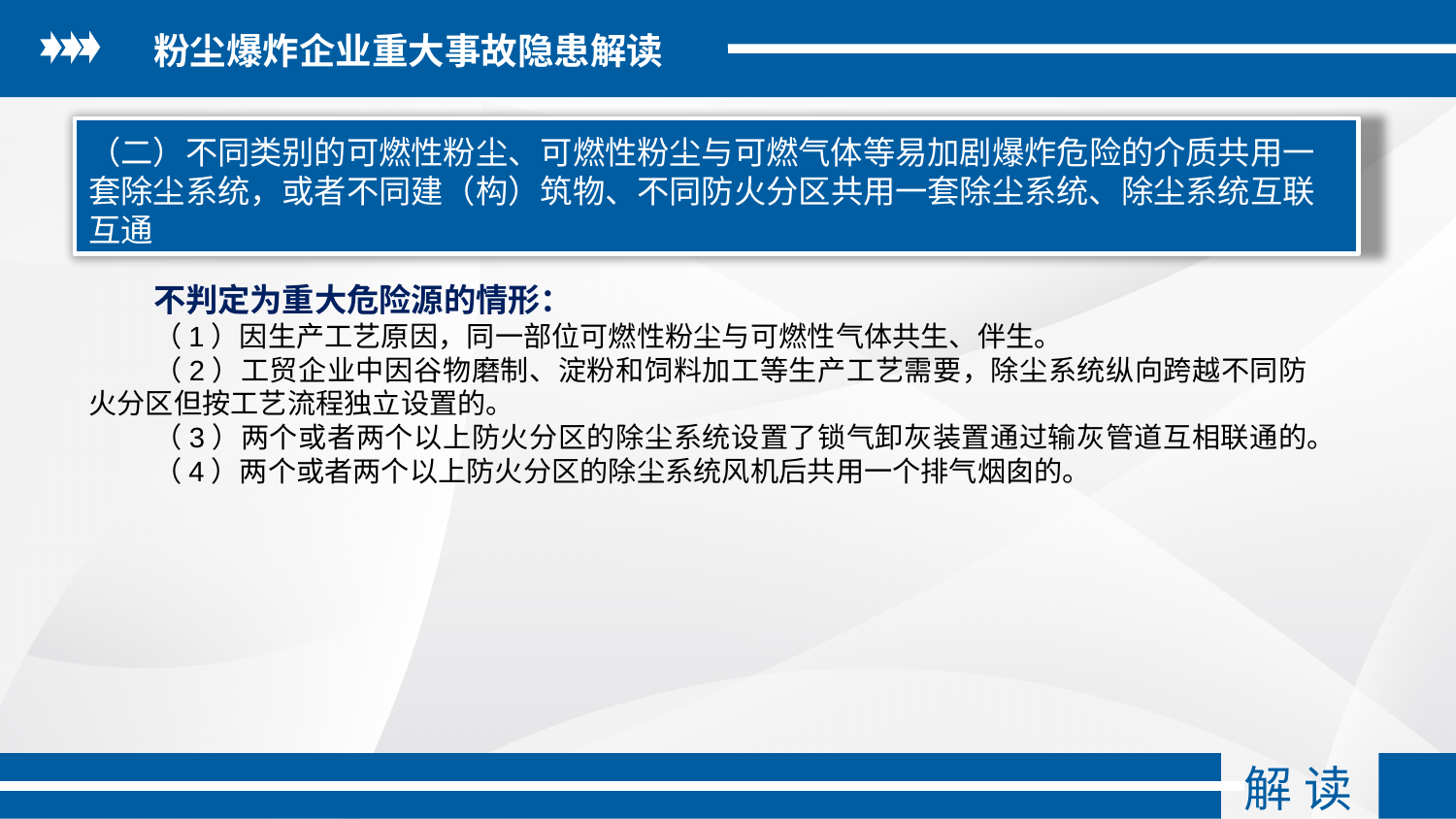

粉尘爆炸企业重大事故隐患解读
（二）不同类别的可燃性粉尘、可燃性粉尘与可燃气体等易加剧爆炸危险的介质共用一套除尘系统，或者不同建（构）筑物、不同防火分区共用一套除尘系统、除尘系统互联互通
不判定为重大危险源的情形：
（1）因生产工艺原因，同一部位可燃性粉尘与可燃性气体共生、伴生。
（2）工贸企业中因谷物磨制、淀粉和饲料加工等生产工艺需要，除尘系统纵向跨越不同防火分区但按工艺流程独立设置的。
（3）两个或者两个以上防火分区的除尘系统设置了锁气卸灰装置通过输灰管道互相联通的。
（4）两个或者两个以上防火分区的除尘系统风机后共用一个排气烟囱的。